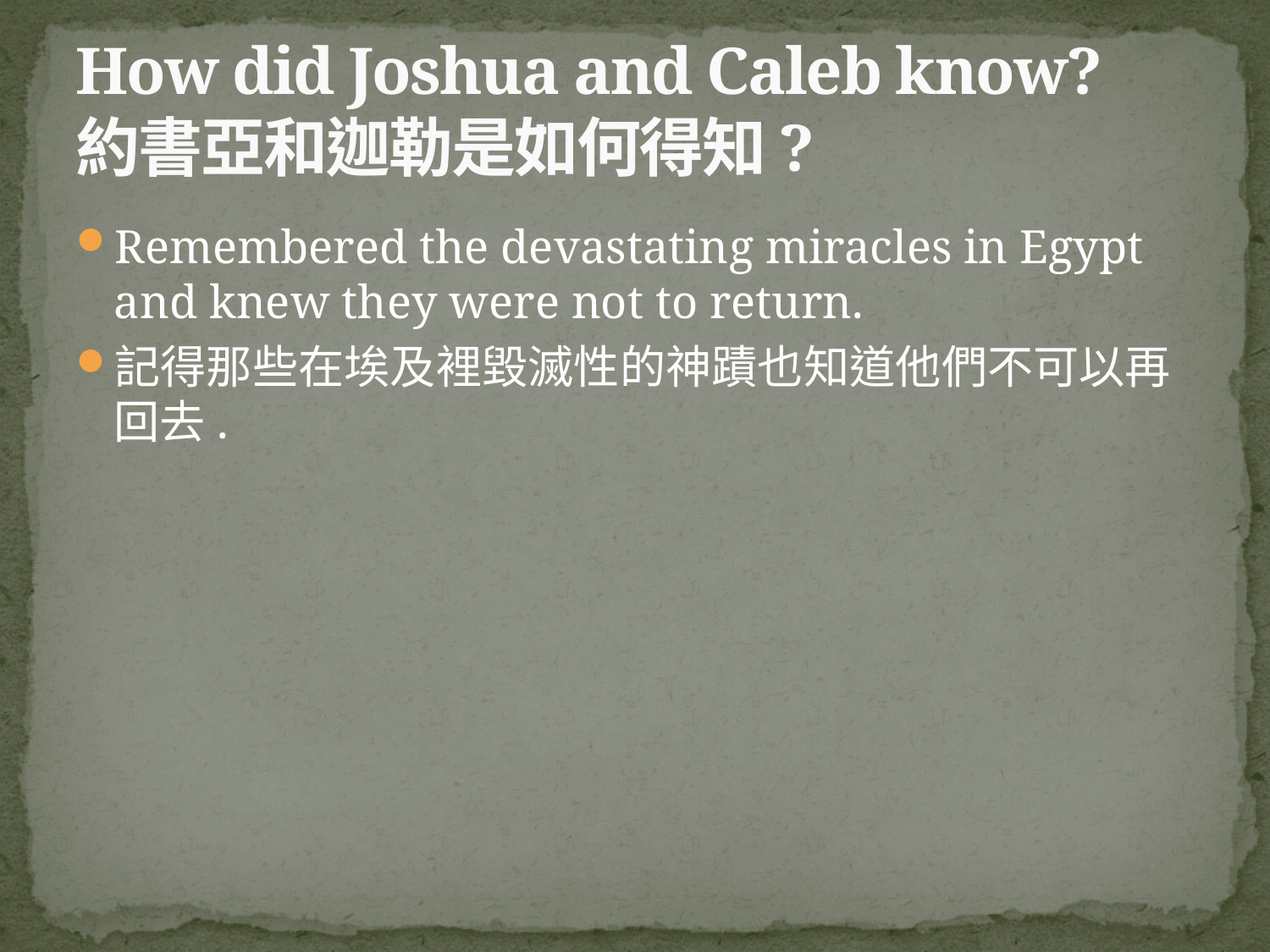

# How did Joshua and Caleb know? 約書亞和迦勒是如何得知?
Remembered the devastating miracles in Egypt and knew they were not to return.
記得那些在埃及裡毀滅性的神蹟也知道他們不可以再回去.